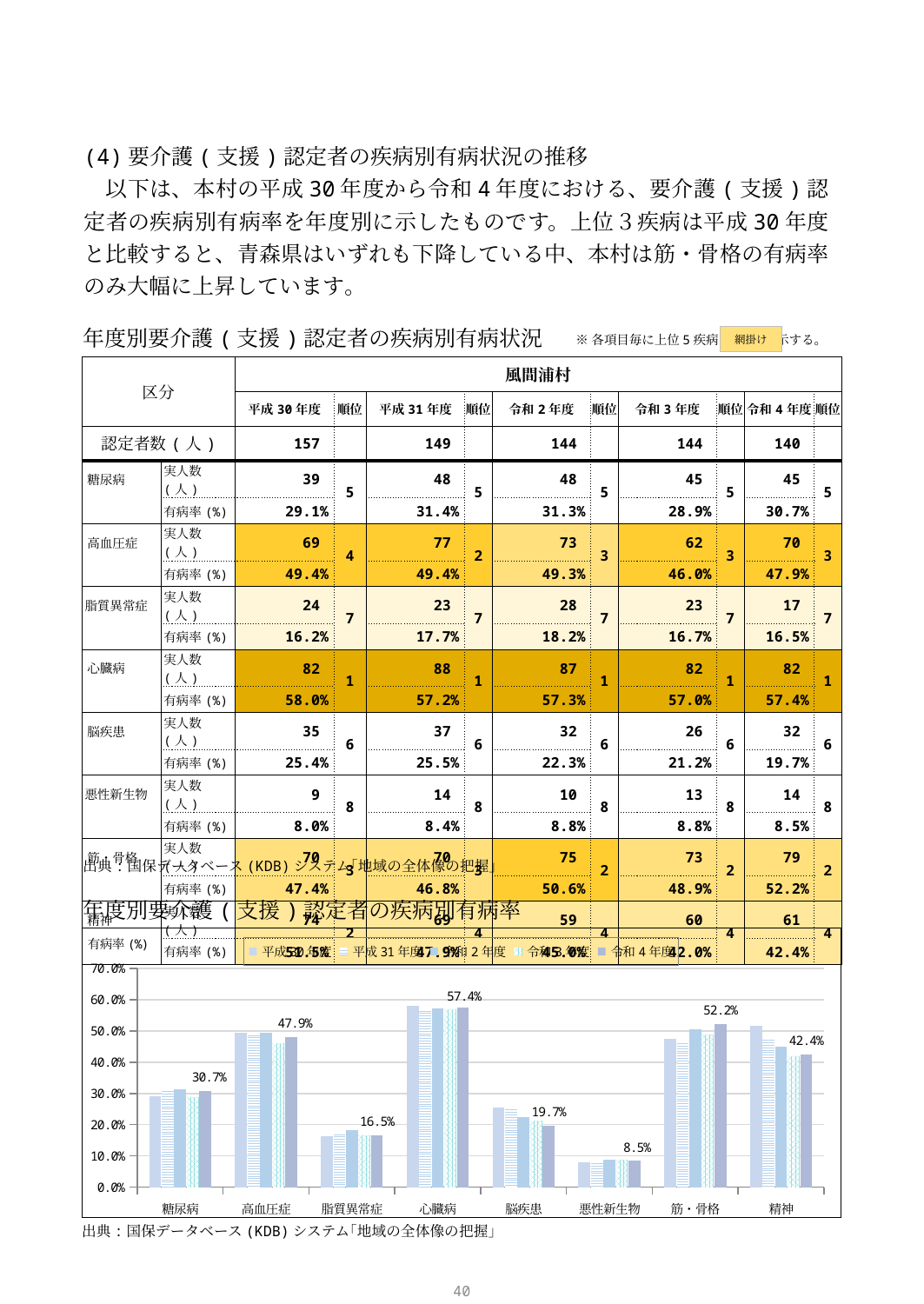

(4)要介護(支援)認定者の疾病別有病状況の推移
　以下は、本村の平成30年度から令和4年度における、要介護(支援)認定者の疾病別有病率を年度別に示したものです。上位３疾病は平成30年度と比較すると、青森県はいずれも下降している中、本村は筋・骨格の有病率のみ大幅に上昇しています。
※各項目毎に上位5疾病を          表示する。
年度別要介護(支援)認定者の疾病別有病状況
網掛け
| 区分 |  | 風間浦村 |  |  |  |  |  |  |  |  |  |
| --- | --- | --- | --- | --- | --- | --- | --- | --- | --- | --- | --- |
|  |  | 平成30年度 | 順位 | 平成31年度 | 順位 | 令和2年度 | 順位 | 令和3年度 | 順位 | 令和4年度 | 順位 |
| 認定者数(人) |  | 157 |  | 149 |  | 144 |  | 144 |  | 140 |  |
| 糖尿病 | 実人数(人) | 39 | 5 | 48 | 5 | 48 | 5 | 45 | 5 | 45 | 5 |
|  | 有病率(%) | 29.1% |  | 31.4% |  | 31.3% |  | 28.9% |  | 30.7% |  |
| 高血圧症 | 実人数(人) | 69 | 4 | 77 | 2 | 73 | 3 | 62 | 3 | 70 | 3 |
|  | 有病率(%) | 49.4% |  | 49.4% |  | 49.3% |  | 46.0% |  | 47.9% |  |
| 脂質異常症 | 実人数(人) | 24 | 7 | 23 | 7 | 28 | 7 | 23 | 7 | 17 | 7 |
|  | 有病率(%) | 16.2% |  | 17.7% |  | 18.2% |  | 16.7% |  | 16.5% |  |
| 心臓病 | 実人数(人) | 82 | 1 | 88 | 1 | 87 | 1 | 82 | 1 | 82 | 1 |
|  | 有病率(%) | 58.0% |  | 57.2% |  | 57.3% |  | 57.0% |  | 57.4% |  |
| 脳疾患 | 実人数(人) | 35 | 6 | 37 | 6 | 32 | 6 | 26 | 6 | 32 | 6 |
|  | 有病率(%) | 25.4% |  | 25.5% |  | 22.3% |  | 21.2% |  | 19.7% |  |
| 悪性新生物 | 実人数(人) | 9 | 8 | 14 | 8 | 10 | 8 | 13 | 8 | 14 | 8 |
|  | 有病率(%) | 8.0% |  | 8.4% |  | 8.8% |  | 8.8% |  | 8.5% |  |
| 筋・骨格 | 実人数(人) | 70 | 3 | 70 | 3 | 75 | 2 | 73 | 2 | 79 | 2 |
|  | 有病率(%) | 47.4% |  | 46.8% |  | 50.6% |  | 48.9% |  | 52.2% |  |
| 精神 | 実人数(人) | 74 | 2 | 69 | 4 | 59 | 4 | 60 | 4 | 61 | 4 |
|  | 有病率(%) | 51.5% |  | 47.9% |  | 45.0% |  | 42.0% |  | 42.4% |  |
出典:国保データベース(KDB)システム｢地域の全体像の把握｣
年度別要介護(支援)認定者の疾病別有病率

### Chart

| Category | 平成30年度 | 平成31年度 | 令和2年度 | 令和3年度 | 令和4年度 |
|---|---|---|---|---|---|
| 糖尿病 | 0.29100000000000004 | 0.314 | 0.313 | 0.289 | 0.307 |
| 高血圧症 | 0.494 | 0.494 | 0.493 | 0.46 | 0.479 |
| 脂質異常症 | 0.162 | 0.177 | 0.182 | 0.16699999999999998 | 0.165 |
| 心臓病 | 0.58 | 0.5720000000000001 | 0.573 | 0.57 | 0.574 |
| 脳疾患 | 0.254 | 0.255 | 0.223 | 0.212 | 0.19699999999999998 |
| 悪性新生物 | 0.08 | 0.084 | 0.08800000000000001 | 0.08800000000000001 | 0.085 |
| 筋・骨格 | 0.474 | 0.46799999999999997 | 0.506 | 0.489 | 0.522 |
| 精神 | 0.515 | 0.479 | 0.45 | 0.42 | 0.424 |
出典:国保データベース(KDB)システム｢地域の全体像の把握｣
40